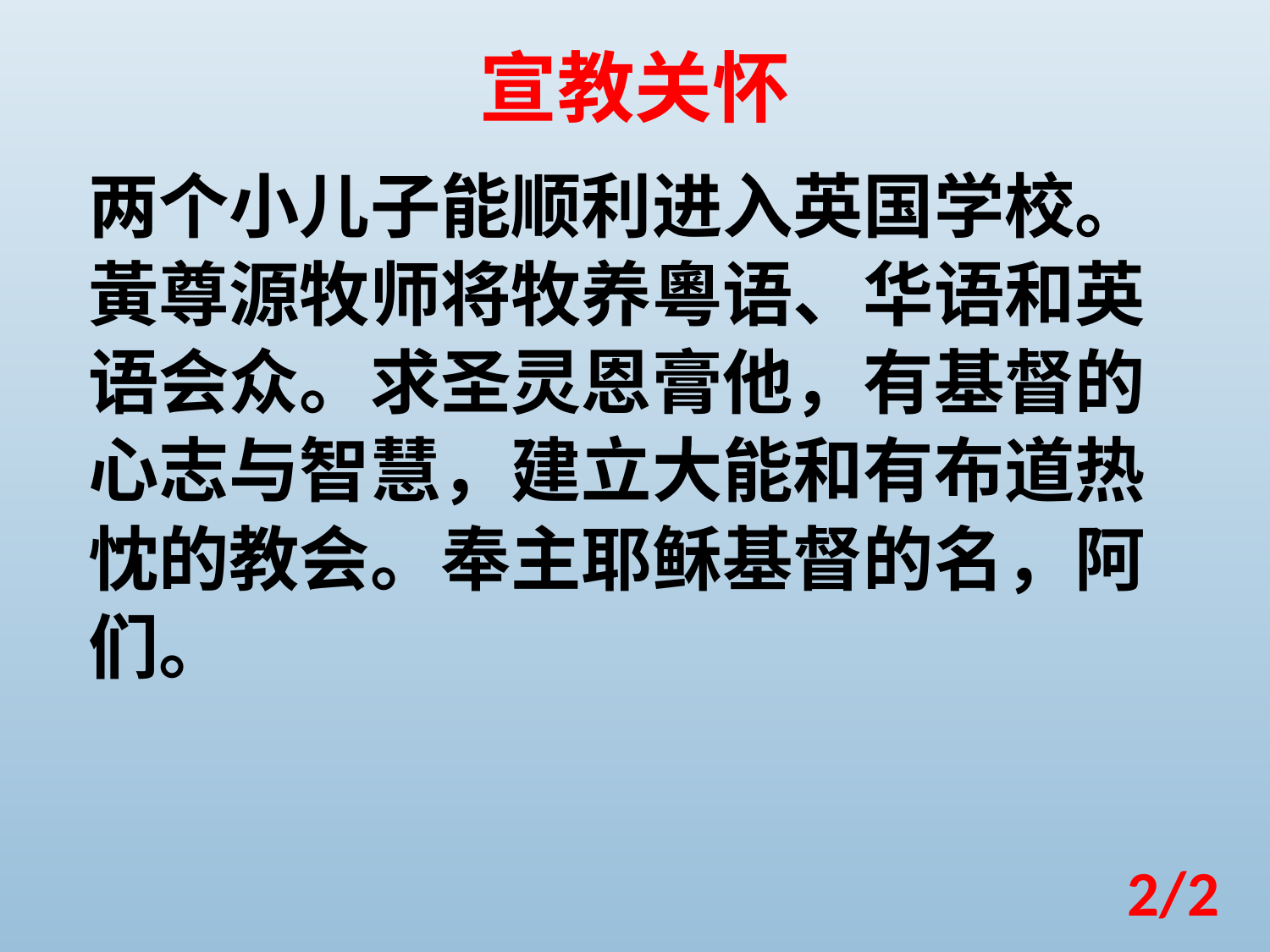

宣教关怀
两个小儿子能顺利进入英国学校。黃尊源牧师将牧养粵语、华语和英语会众。求圣灵恩膏他，有基督的心志与智慧，建立大能和有布道热忱的教会。奉主耶稣基督的名，阿们。
2/2